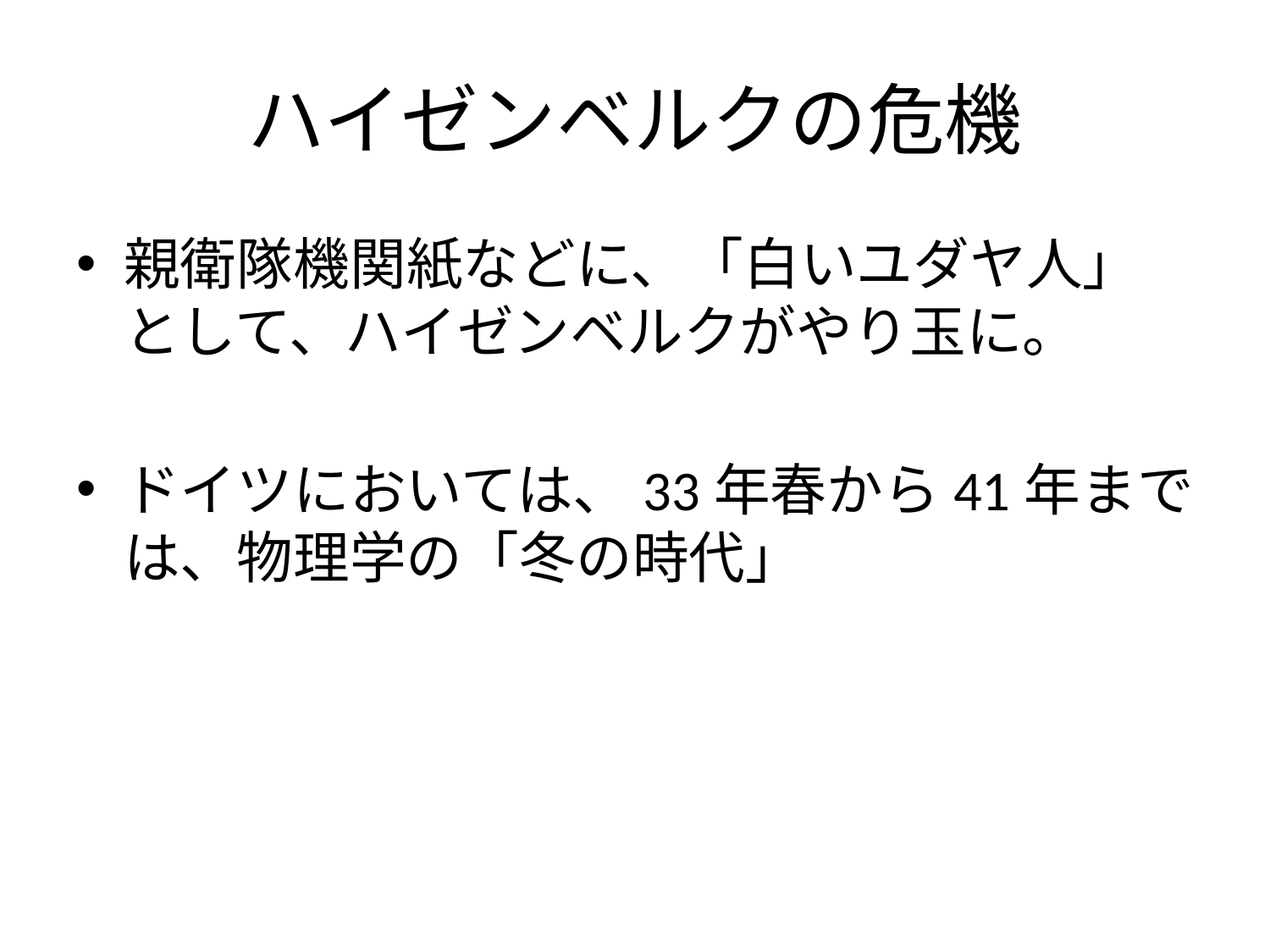

# ハイゼンベルクの危機
親衛隊機関紙などに、「白いユダヤ人」として、ハイゼンベルクがやり玉に。

ドイツにおいては、33年春から41年までは、物理学の「冬の時代」